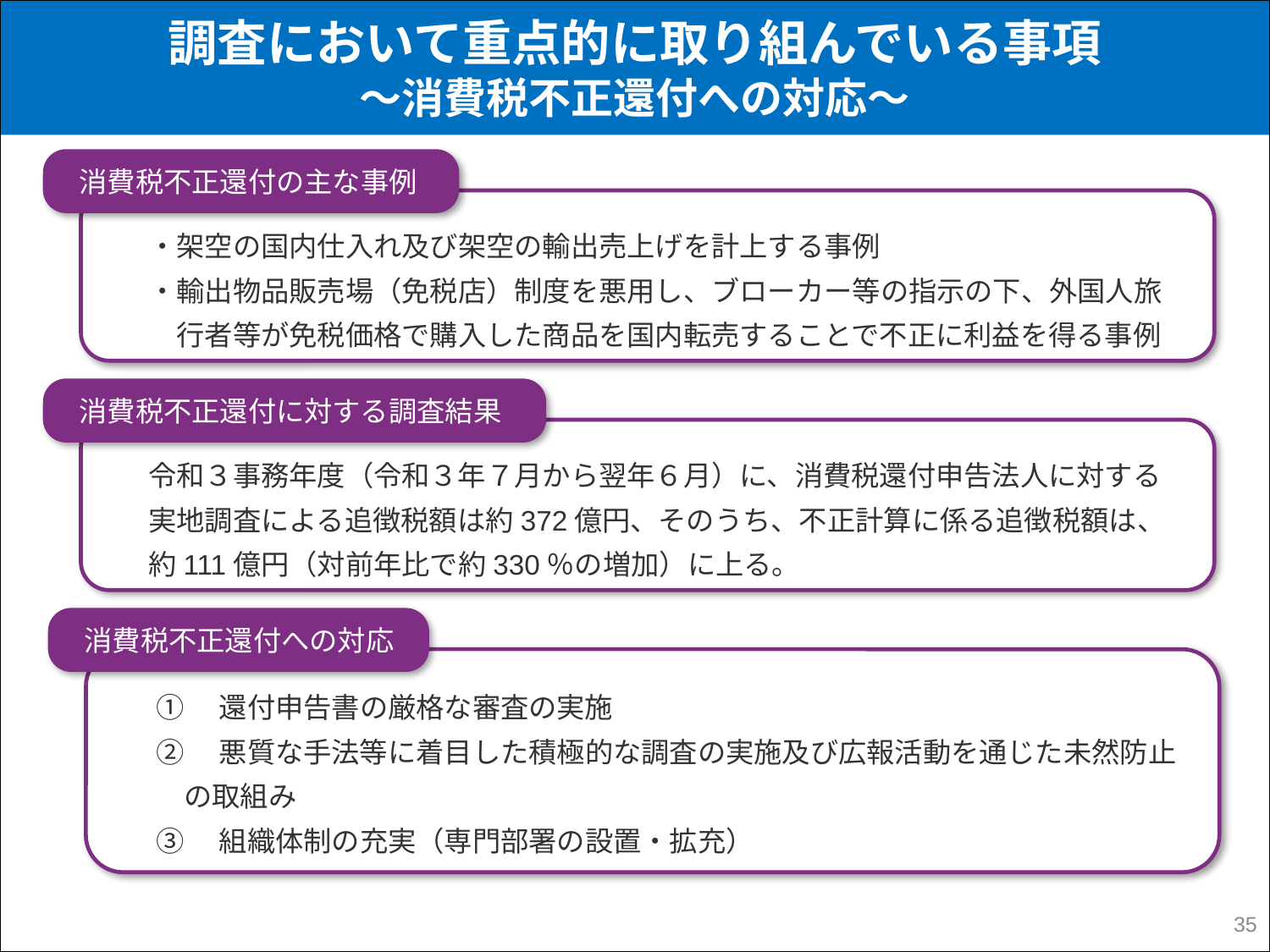

# 調査において重点的に取り組んでいる事項 ～消費税不正還付への対応～

　消費税不正還付の主な事例
・架空の国内仕入れ及び架空の輸出売上げを計上する事例
・輸出物品販売場（免税店）制度を悪用し、ブローカー等の指示の下、外国人旅
　行者等が免税価格で購入した商品を国内転売することで不正に利益を得る事例
　消費税不正還付に対する調査結果
令和３事務年度（令和３年７月から翌年６月）に、消費税還付申告法人に対する
実地調査による追徴税額は約372億円、そのうち、不正計算に係る追徴税額は、
約111億円（対前年比で約330％の増加）に上る。
　消費税不正還付への対応
①　還付申告書の厳格な審査の実施
②　悪質な手法等に着目した積極的な調査の実施及び広報活動を通じた未然防止
　の取組み
③　組織体制の充実（専門部署の設置・拡充）
35